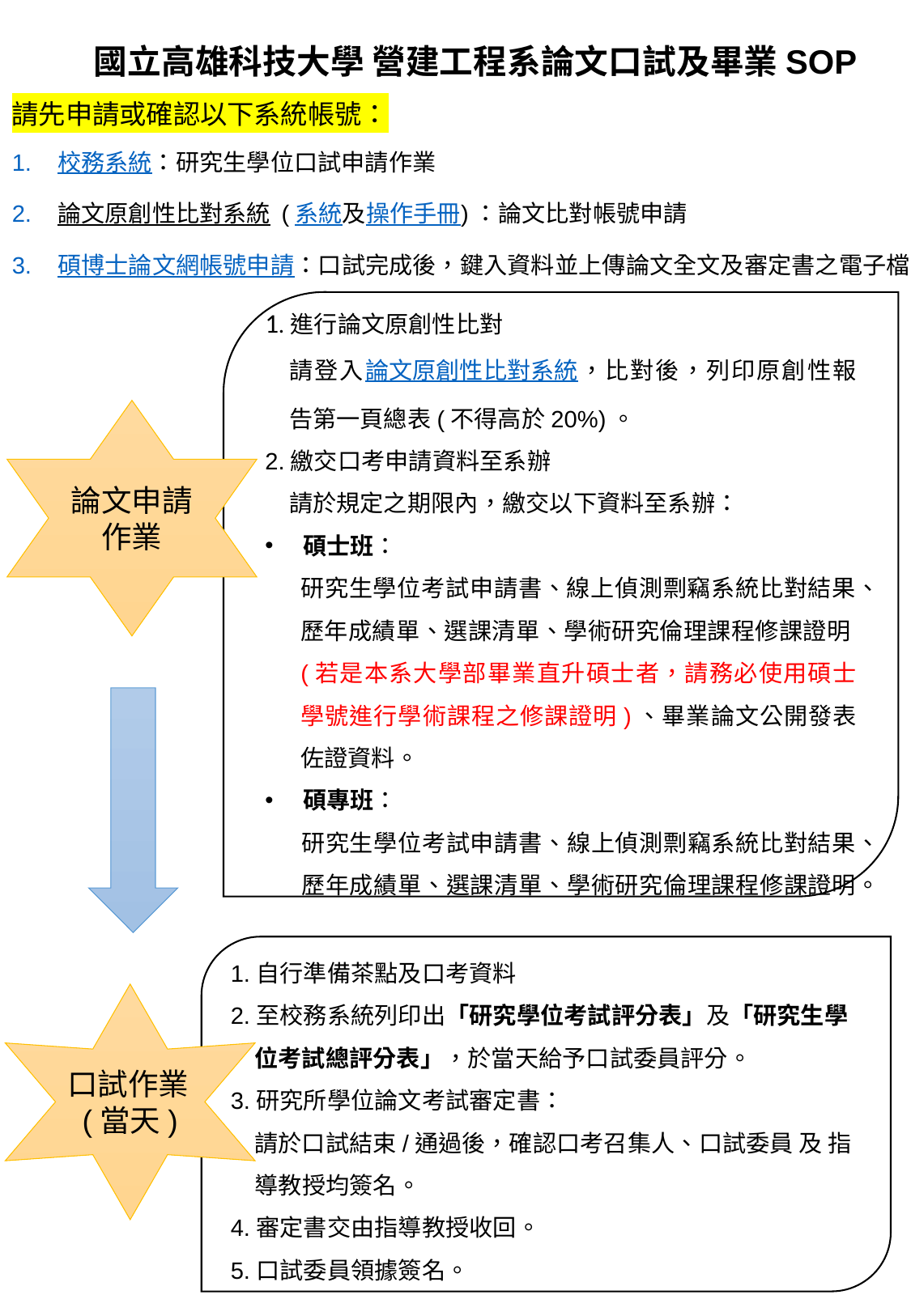

國立高雄科技大學 營建工程系論文口試及畢業SOP
請先申請或確認以下系統帳號：
校務系統：研究生學位口試申請作業
論文原創性比對系統 (系統及操作手冊)：論文比對帳號申請
碩博士論文網帳號申請：口試完成後，鍵入資料並上傳論文全文及審定書之電子檔
1.進行論文原創性比對
請登入論文原創性比對系統，比對後，列印原創性報告第一頁總表(不得高於20%)。
2.繳交口考申請資料至系辦
請於規定之期限內，繳交以下資料至系辦：
碩士班：
研究生學位考試申請書、線上偵測剽竊系統比對結果、歷年成績單、選課清單、學術研究倫理課程修課證明(若是本系大學部畢業直升碩士者，請務必使用碩士學號進行學術課程之修課證明)、畢業論文公開發表佐證資料。
碩專班：
研究生學位考試申請書、線上偵測剽竊系統比對結果、歷年成績單、選課清單、學術研究倫理課程修課證明。
論文申請作業

1.自行準備茶點及口考資料
2.至校務系統列印出「研究學位考試評分表」及「研究生學位考試總評分表」，於當天給予口試委員評分。
3.研究所學位論文考試審定書：
請於口試結束/通過後，確認口考召集人、口試委員 及 指導教授均簽名。
4.審定書交由指導教授收回。
5.口試委員領據簽名。
口試作業(當天)